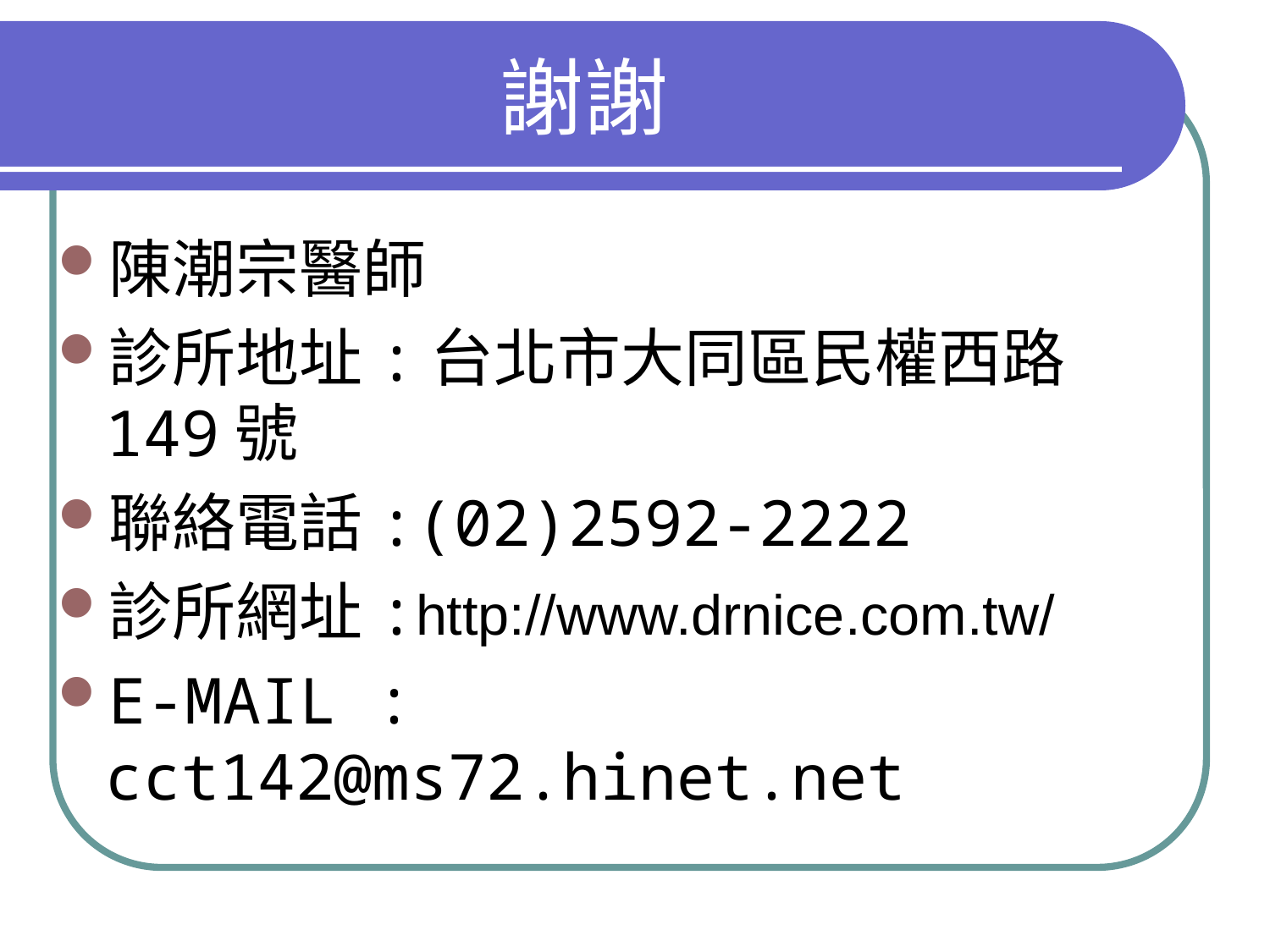

# 謝謝
陳潮宗醫師
診所地址:台北市大同區民權西路149號
聯絡電話:(02)2592-2222
診所網址:http://www.drnice.com.tw/
E-MAIL : cct142@ms72.hinet.net